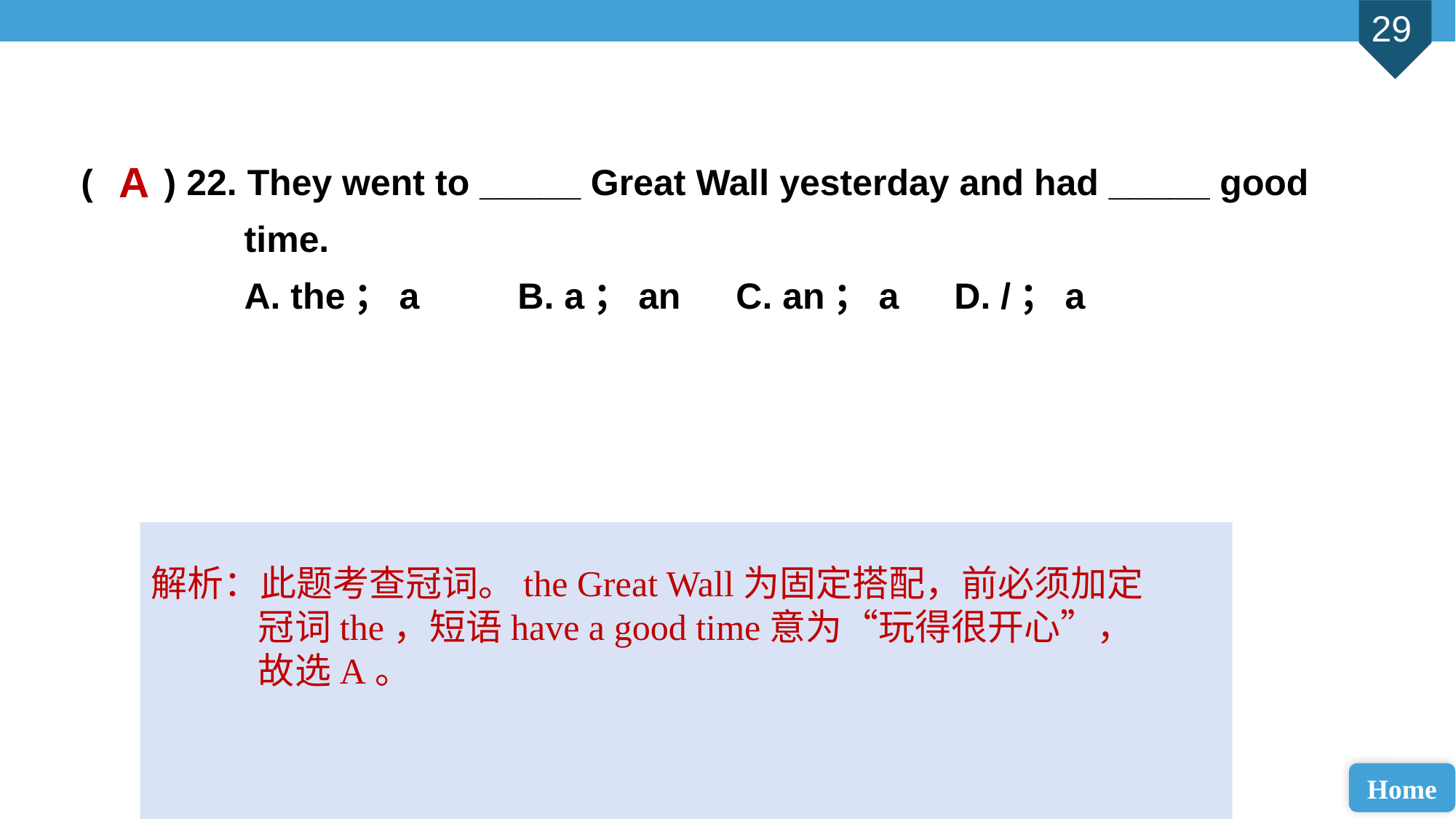

(       ) 22. They went to _____ Great Wall yesterday and had _____ good
                time.
                A. the；a 	B. a；an 	C. an；a 	D. /；a
A

解析：此题考查冠词。the Great Wall为固定搭配，前必须加定冠词the，短语have a good time意为“玩得很开心”，故选A。